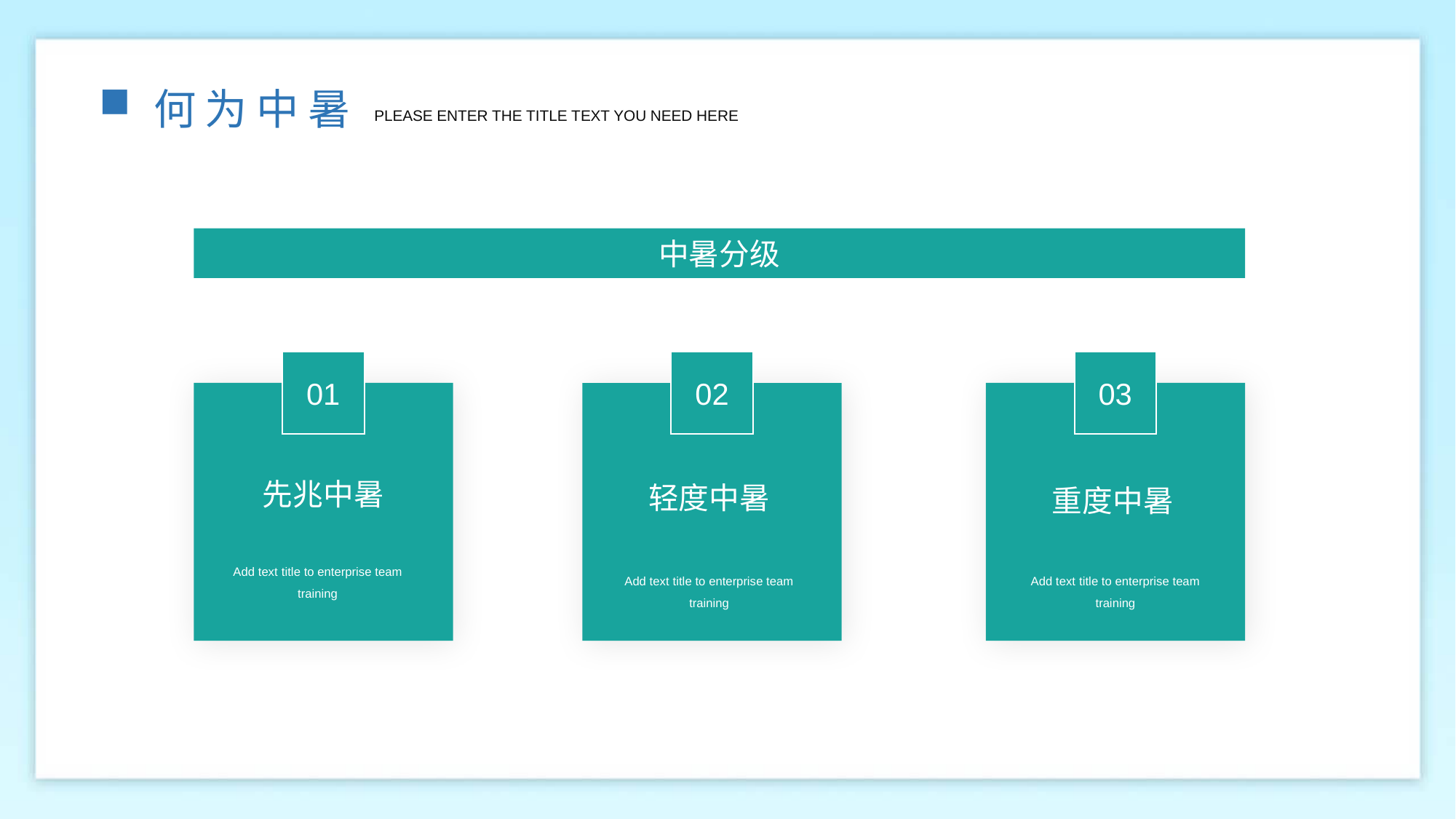

何为中暑
PLEASE ENTER THE TITLE TEXT YOU NEED HERE
中暑分级
01
03
02

先兆中暑
轻度中暑
重度中暑
Add text title to enterprise team training
Add text title to enterprise team training
Add text title to enterprise team training